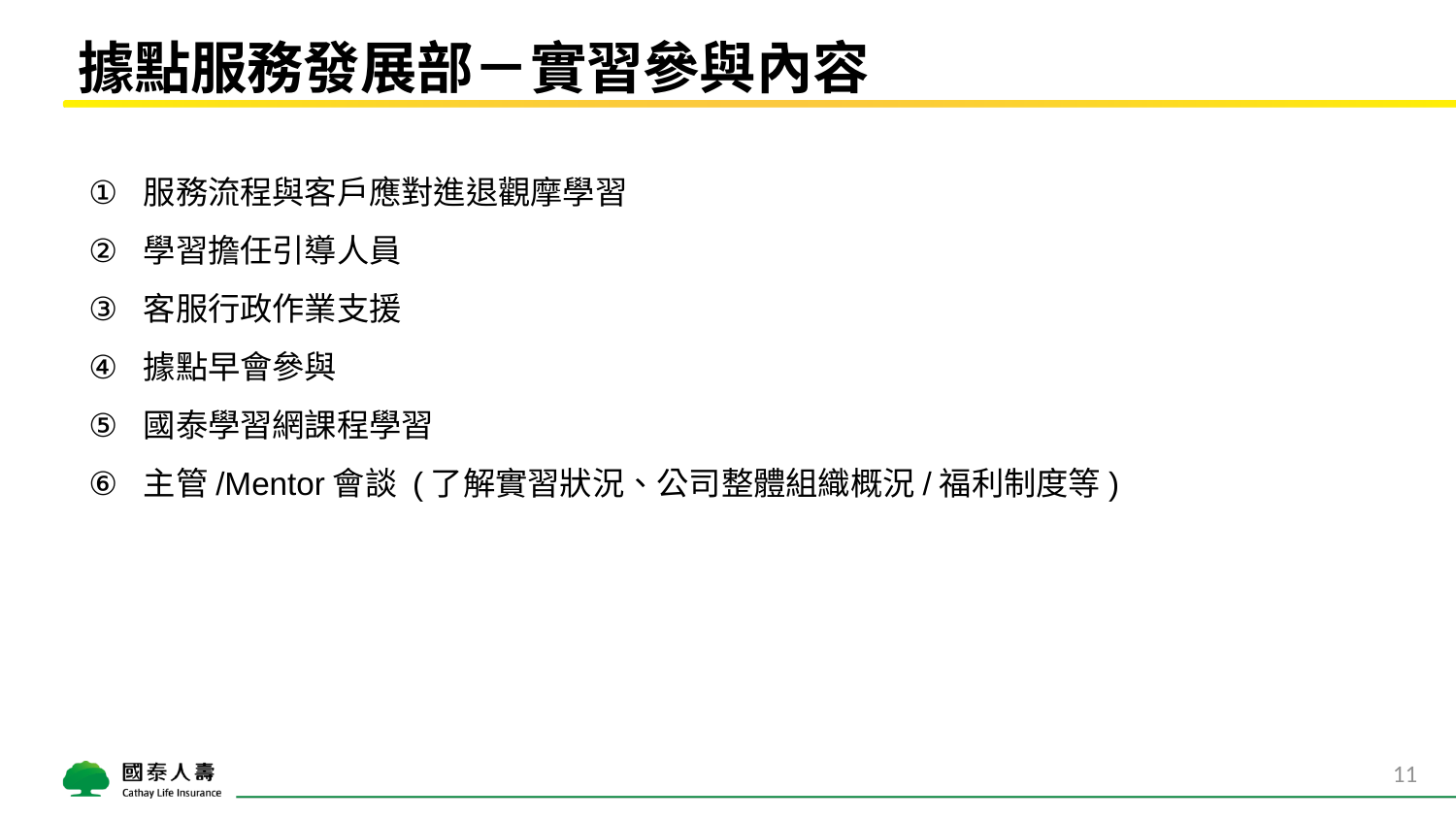

# 據點服務發展部－實習參與內容
服務流程與客戶應對進退觀摩學習
學習擔任引導人員
客服行政作業支援
據點早會參與
國泰學習網課程學習
主管/Mentor會談 (了解實習狀況、公司整體組織概況/福利制度等)
11